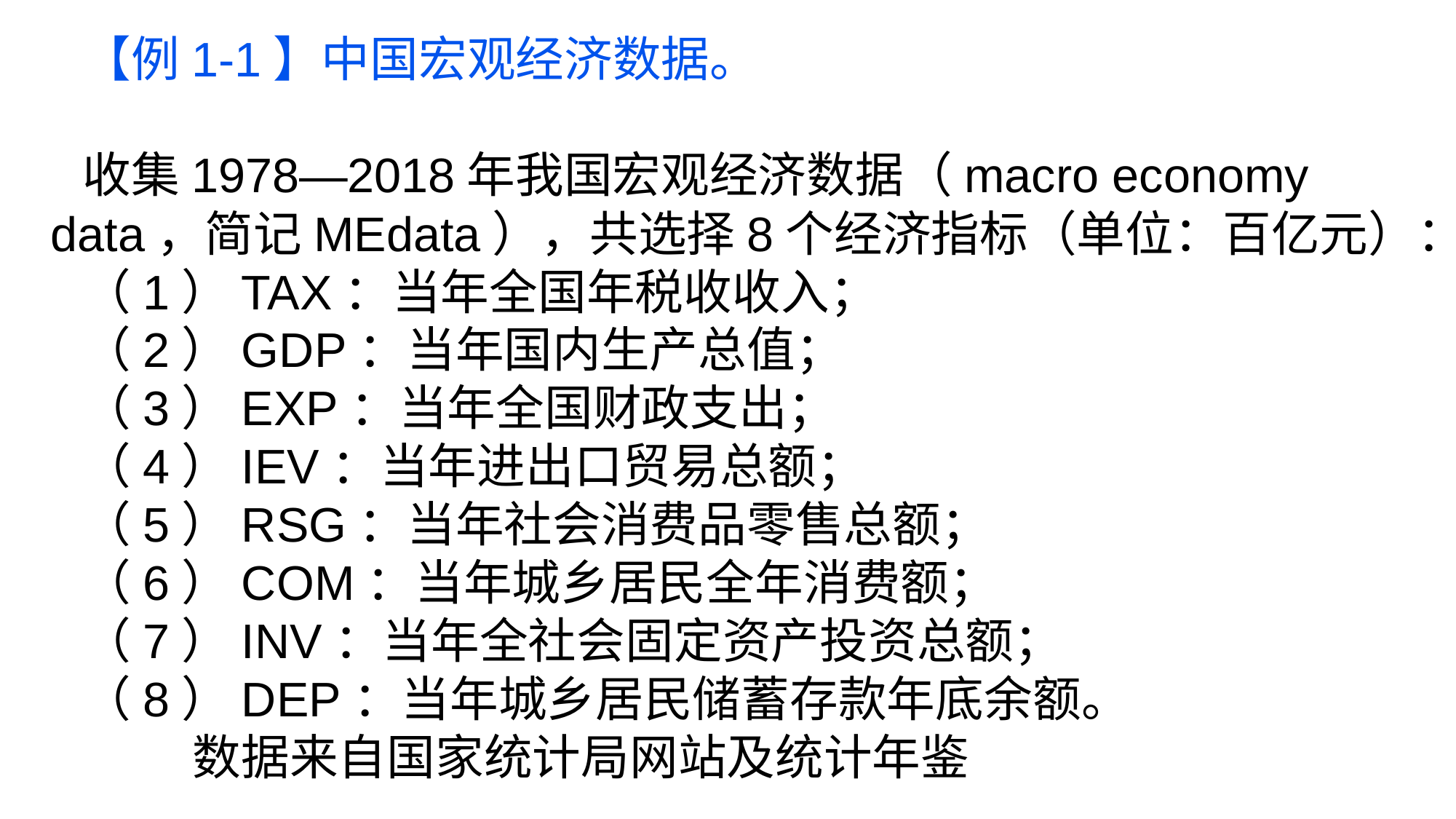

【例1-1】中国宏观经济数据。

收集1978—2018年我国宏观经济数据（macro economy data，简记MEdata），共选择8个经济指标（单位：百亿元）：
（1）TAX：当年全国年税收收入；
（2）GDP：当年国内生产总值；
（3）EXP：当年全国财政支出；
（4）IEV：当年进出口贸易总额；
（5）RSG：当年社会消费品零售总额；
（6）COM：当年城乡居民全年消费额；
（7）INV：当年全社会固定资产投资总额；
（8）DEP：当年城乡居民储蓄存款年底余额。
         数据来自国家统计局网站及统计年鉴